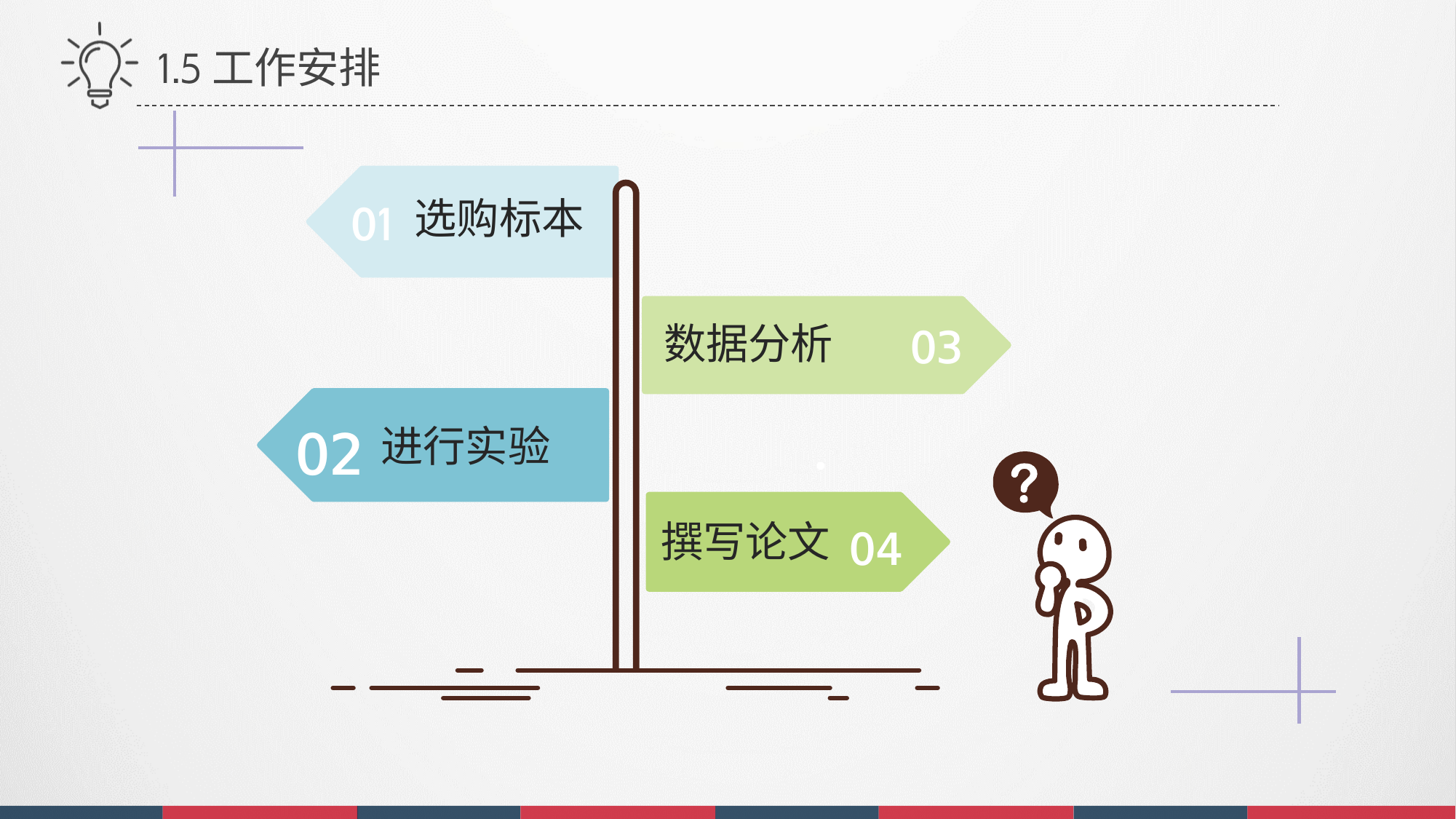

1.5工作安排

01

选购标本

数据分析
03
进行实验
02

撰写论文

04